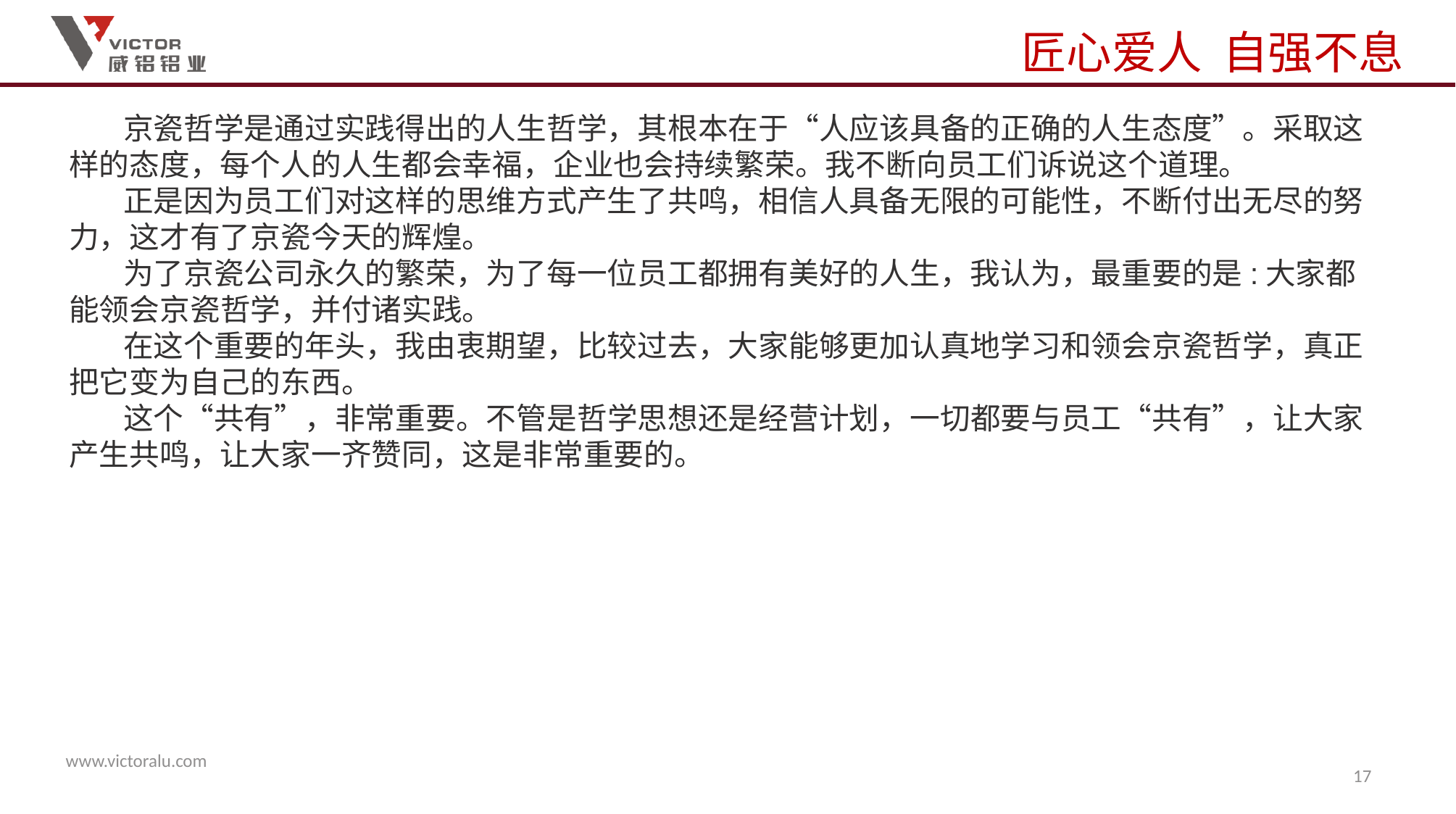

京瓷哲学是通过实践得出的人生哲学，其根本在于“人应该具备的正确的人生态度”。采取这样的态度，每个人的人生都会幸福，企业也会持续繁荣。我不断向员工们诉说这个道理。
       正是因为员工们对这样的思维方式产生了共鸣，相信人具备无限的可能性，不断付出无尽的努力，这才有了京瓷今天的辉煌。
       为了京瓷公司永久的繁荣，为了每一位员工都拥有美好的人生，我认为，最重要的是:大家都能领会京瓷哲学，并付诸实践。
       在这个重要的年头，我由衷期望，比较过去，大家能够更加认真地学习和领会京瓷哲学，真正把它变为自己的东西。
       这个“共有”，非常重要。不管是哲学思想还是经营计划，一切都要与员工“共有”，让大家产生共鸣，让大家一齐赞同，这是非常重要的。

17